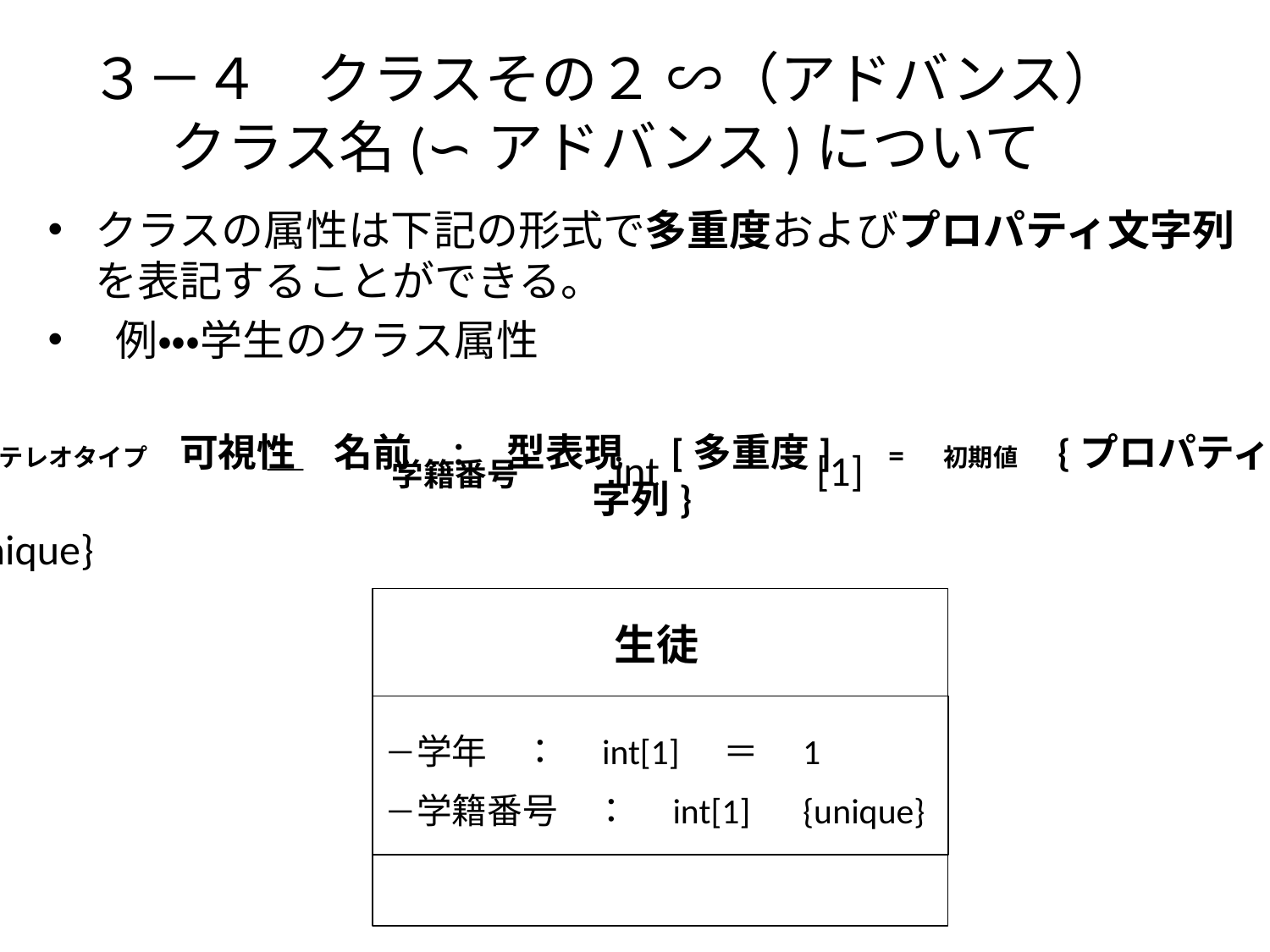

# ３－４　クラスその２ ∽（アドバンス） クラス名(∽アドバンス)について
クラスの属性は下記の形式で多重度およびプロパティ文字列を表記することができる。
 例・・・学生のクラス属性
ステレオタイプ　可視性　名前　：　型表現　[多重度]　=　初期値　{プロパティ文字列}
		　　―　　学籍番号　　int　　　 [1]　　　　　　　　　 {unique}

生徒

－学年　：　int[1]　＝　1
－学籍番号　：　int[1]　{unique}